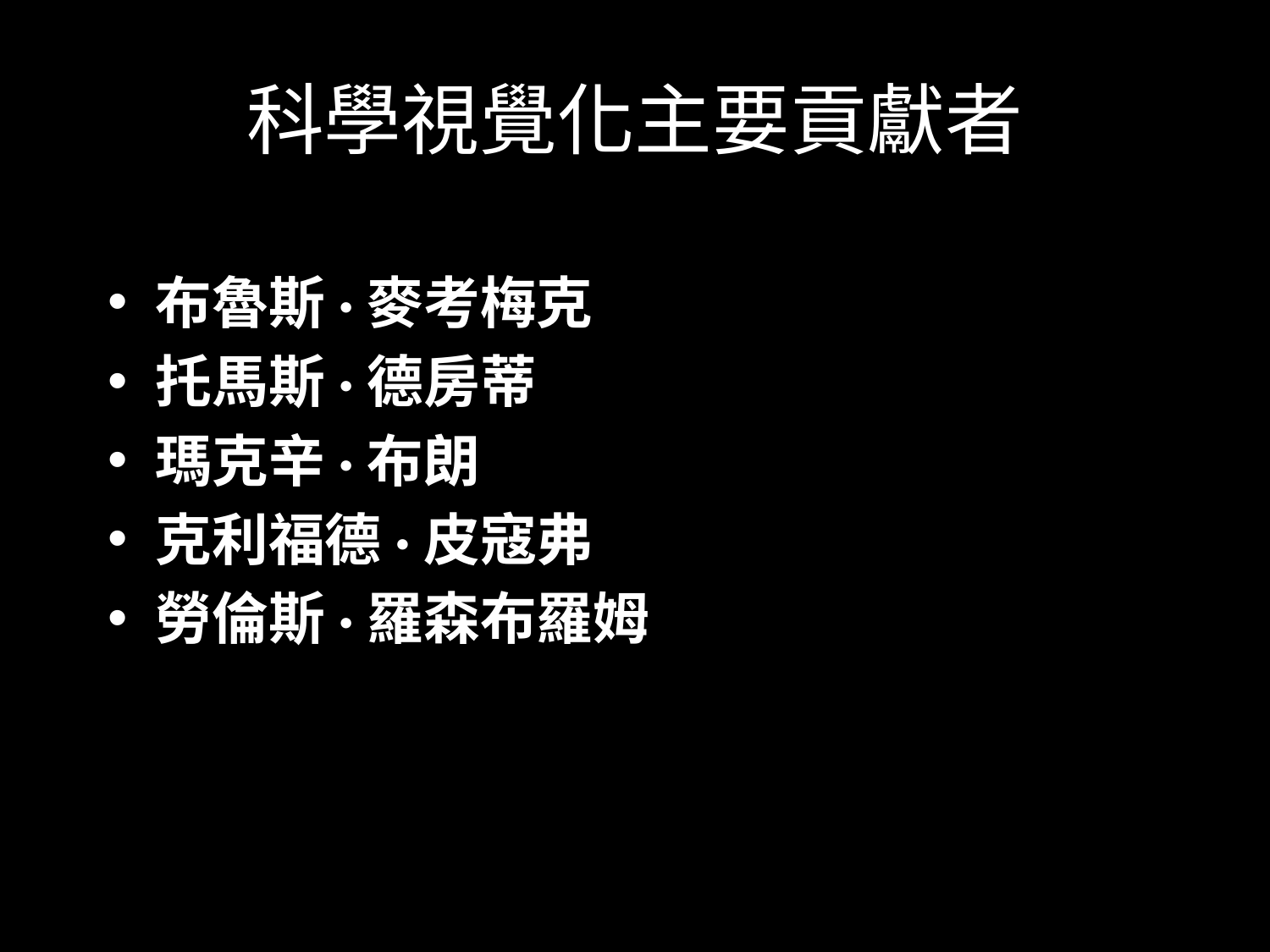

# 科學視覺化主要貢獻者
布魯斯·麥考梅克
托馬斯·德房蒂
瑪克辛·布朗
克利福德·皮寇弗
勞倫斯·羅森布羅姆